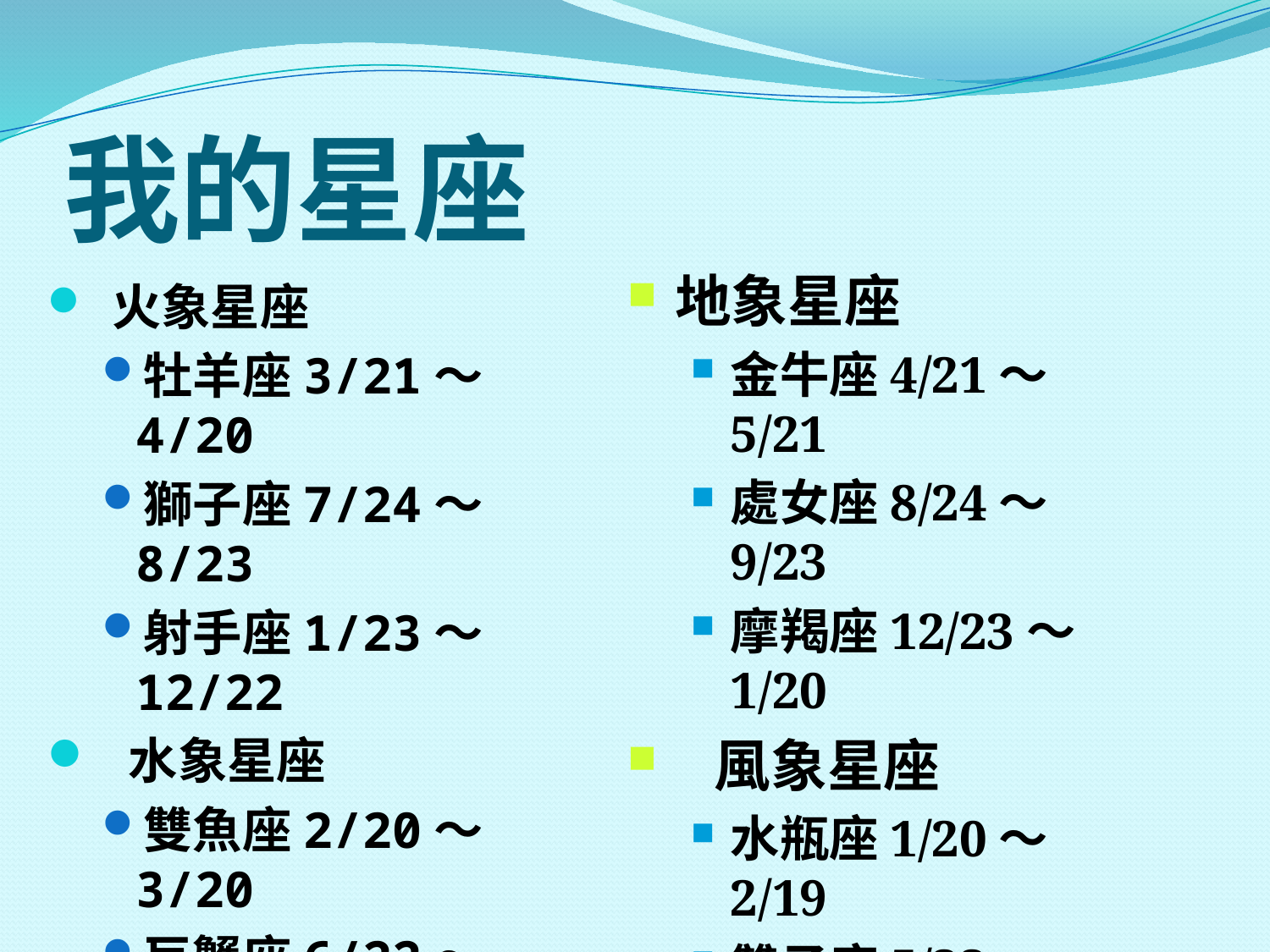

# 我的星座
地象星座
金牛座4/21～5/21
處女座8/24～9/23
摩羯座12/23～1/20
  風象星座
水瓶座1/20～2/19
雙子座5/22～6/21
天秤座9/24～10/23

 火象星座
牡羊座3/21～4/20
獅子座7/24～8/23
射手座1/23～12/22
  水象星座
雙魚座2/20～3/20
巨蟹座6/22～7/23
天蠍座10/24～11/22